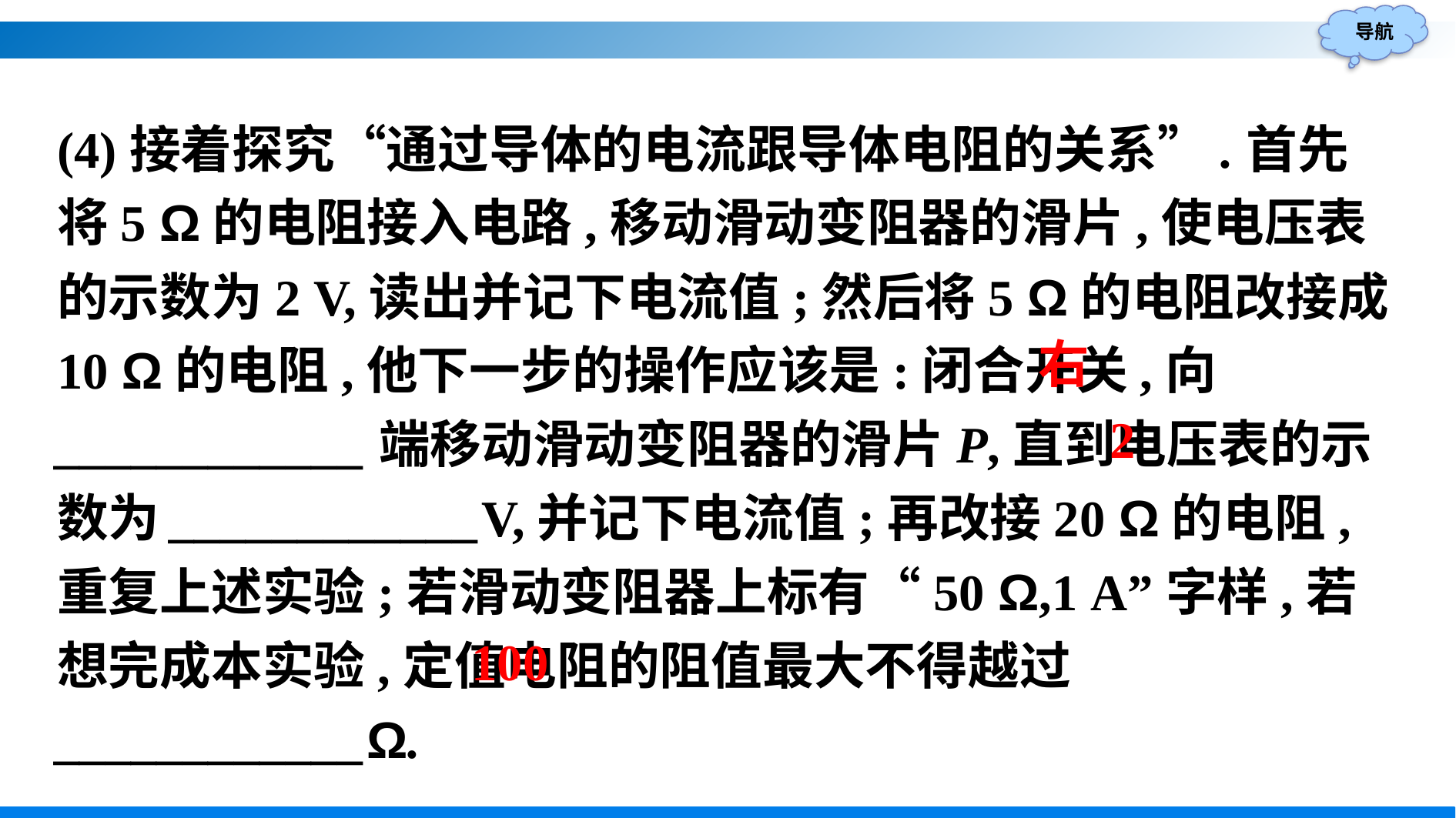

(4)接着探究“通过导体的电流跟导体电阻的关系”.首先将5 Ω的电阻接入电路,移动滑动变阻器的滑片,使电压表的示数为2 V,读出并记下电流值;然后将5 Ω的电阻改接成10 Ω的电阻,他下一步的操作应该是:闭合开关,向____________端移动滑动变阻器的滑片P,直到电压表的示数为____________V,并记下电流值;再改接20 Ω的电阻,重复上述实验;若滑动变阻器上标有“50 Ω,1 A”字样,若想完成本实验,定值电阻的阻值最大不得越过____________Ω.
右
2
100